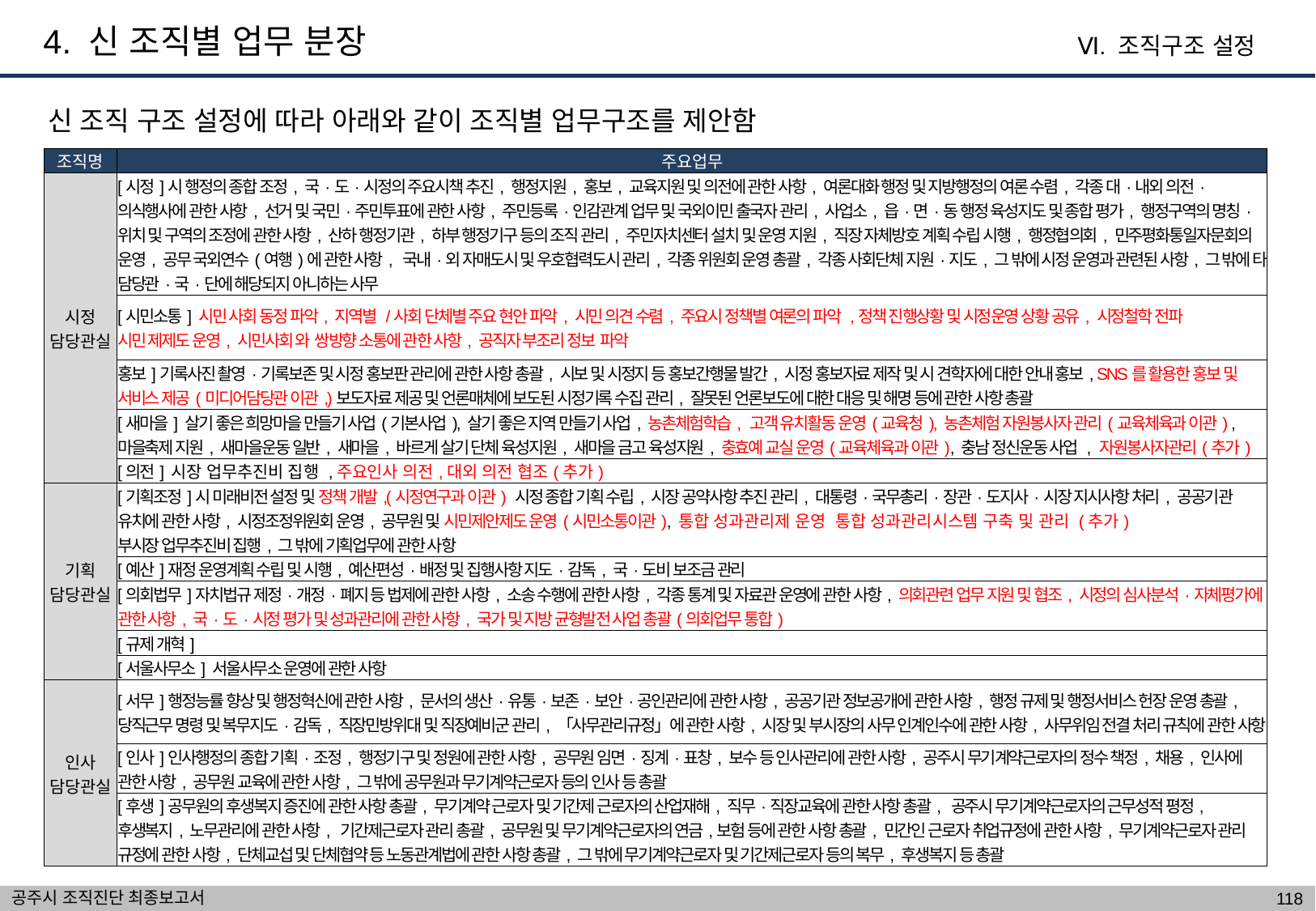

4. 신 조직별 업무 분장
Ⅵ. 조직구조 설정
신 조직 구조 설정에 따라 아래와 같이 조직별 업무구조를 제안함
| 조직명 | 주요업무 |
| --- | --- |
| 시정 담당관실 | [시정]시 행정의 종합 조정, 국·도·시정의 주요시책 추진, 행정지원, 홍보, 교육지원 및 의전에 관한 사항, 여론대화 행정 및 지방행정의 여론 수렴, 각종 대·내외 의전·의식행사에 관한 사항, 선거 및 국민·주민투표에 관한 사항, 주민등록·인감관계 업무 및 국외이민 출국자 관리, 사업소, 읍·면·동 행정 육성지도 및 종합 평가, 행정구역의 명칭·위치 및 구역의 조정에 관한 사항, 산하 행정기관, 하부 행정기구 등의 조직 관리, 주민자치센터 설치 및 운영 지원, 직장 자체방호 계획 수립 시행, 행정협의회, 민주평화통일자문회의 운영, 공무 국외연수(여행)에 관한 사항, 국내·외 자매도시 및 우호협력도시 관리, 각종 위원회 운영 총괄, 각종 사회단체 지원·지도, 그 밖에 시정 운영과 관련된 사항, 그 밖에 타 담당관·국·단에 해당되지 아니하는 사무 |
|  | [시민소통] 시민 사회 동정 파악, 지역별 /사회 단체별 주요 현안 파악, 시민 의견 수렴, 주요시 정책별 여론의 파악 ,정책 진행상황 및 시정운영 상황 공유, 시정철학 전파 시민 제제도 운영, 시민사회 와 쌍방향 소통에 관한 사항, 공직자 부조리 정보 파악 |
|  | 홍보]기록사진 촬영·기록보존 및 시정 홍보판 관리에 관한 사항 총괄, 시보 및 시정지 등 홍보간행물 발간, 시정 홍보자료 제작 및 시 견학자에 대한 안내 홍보, SNS를 활용한 홍보 및 서비스 제공(미디어담당관 이관,)보도자료 제공 및 언론매체에 보도된 시정기록 수집 관리, 잘못된 언론보도에 대한 대응 및 해명 등에 관한 사항 총괄 |
|  | [새마을] 살기 좋은 희망마을 만들기 사업(기본사업), 살기 좋은 지역 만들기 사업, 농촌체험학습, 고객 유치활동 운영(교육청), 농촌체험 자원봉사자 관리(교육체육과 이관) , 마을축제 지원, 새마을운동 일반, 새마을, 바르게 살기 단체 육성지원, 새마을 금고 육성지원, 충효예 교실 운영(교육체육과 이관), 충남 정신운동 사업 , 자원봉사자관리(추가) |
|  | [의전] 시장 업무추진비 집행 ,주요인사 의전,대외 의전 협조(추가) |
| 기획 담당관실 | [기획조정]시 미래비전 설정 및 정책 개발,(시정연구과 이관) 시정 종합 기획 수립, 시장 공약사항 추진 관리, 대통령·국무총리·장관·도지사·시장 지시사항 처리, 공공기관 유치에 관한 사항, 시정조정위원회 운영, 공무원 및 시민제안제도 운영(시민소통이관), 통합 성과관리제 운영 통합 성과관리시스템 구축 및 관리 (추가) 부시장 업무추진비 집행, 그 밖에 기획업무에 관한 사항 |
|  | [예산]재정 운영계획 수립 및 시행, 예산편성·배정 및 집행사항 지도·감독, 국·도비 보조금 관리 |
|  | [의회법무]자치법규 제정·개정·폐지 등 법제에 관한 사항, 소송 수행에 관한 사항, 각종 통계 및 자료관 운영에 관한 사항, 의회관련 업무 지원 및 협조, 시정의 심사분석·자체평가에 관한 사항, 국·도·시정 평가 및 성과관리에 관한 사항, 국가 및 지방 균형발전 사업 총괄(의회업무 통합) |
|  | [규제 개혁] |
|  | [서울사무소] 서울사무소 운영에 관한 사항 |
| 인사 담당관실 | [서무]행정능률 향상 및 행정혁신에 관한 사항, 문서의 생산·유통·보존·보안·공인관리에 관한 사항, 공공기관 정보공개에 관한 사항, 행정 규제 및 행정서비스 헌장 운영 총괄, 당직근무 명령 및 복무지도·감독, 직장민방위대 및 직장예비군 관리, 「사무관리규정」에 관한 사항, 시장 및 부시장의 사무 인계인수에 관한 사항, 사무위임 전결 처리 규칙에 관한 사항 |
|  | [인사]인사행정의 종합 기획·조정, 행정기구 및 정원에 관한 사항, 공무원 임면·징계·표창, 보수 등 인사관리에 관한 사항, 공주시 무기계약근로자의 정수 책정, 채용, 인사에 관한 사항, 공무원 교육에 관한 사항, 그 밖에 공무원과 무기계약근로자 등의 인사 등 총괄 |
|  | [후생]공무원의 후생복지 증진에 관한 사항 총괄, 무기계약 근로자 및 기간제 근로자의 산업재해, 직무·직장교육에 관한 사항 총괄, 공주시 무기계약근로자의 근무성적 평정, 후생복지, 노무관리에 관한 사항, 기간제근로자 관리 총괄, 공무원 및 무기계약근로자의 연금,보험 등에 관한 사항 총괄, 민간인 근로자 취업규정에 관한 사항, 무기계약근로자 관리 규정에 관한 사항, 단체교섭 및 단체협약 등 노동관계법에 관한 사항 총괄, 그 밖에 무기계약근로자 및 기간제근로자 등의 복무, 후생복지 등 총괄 |